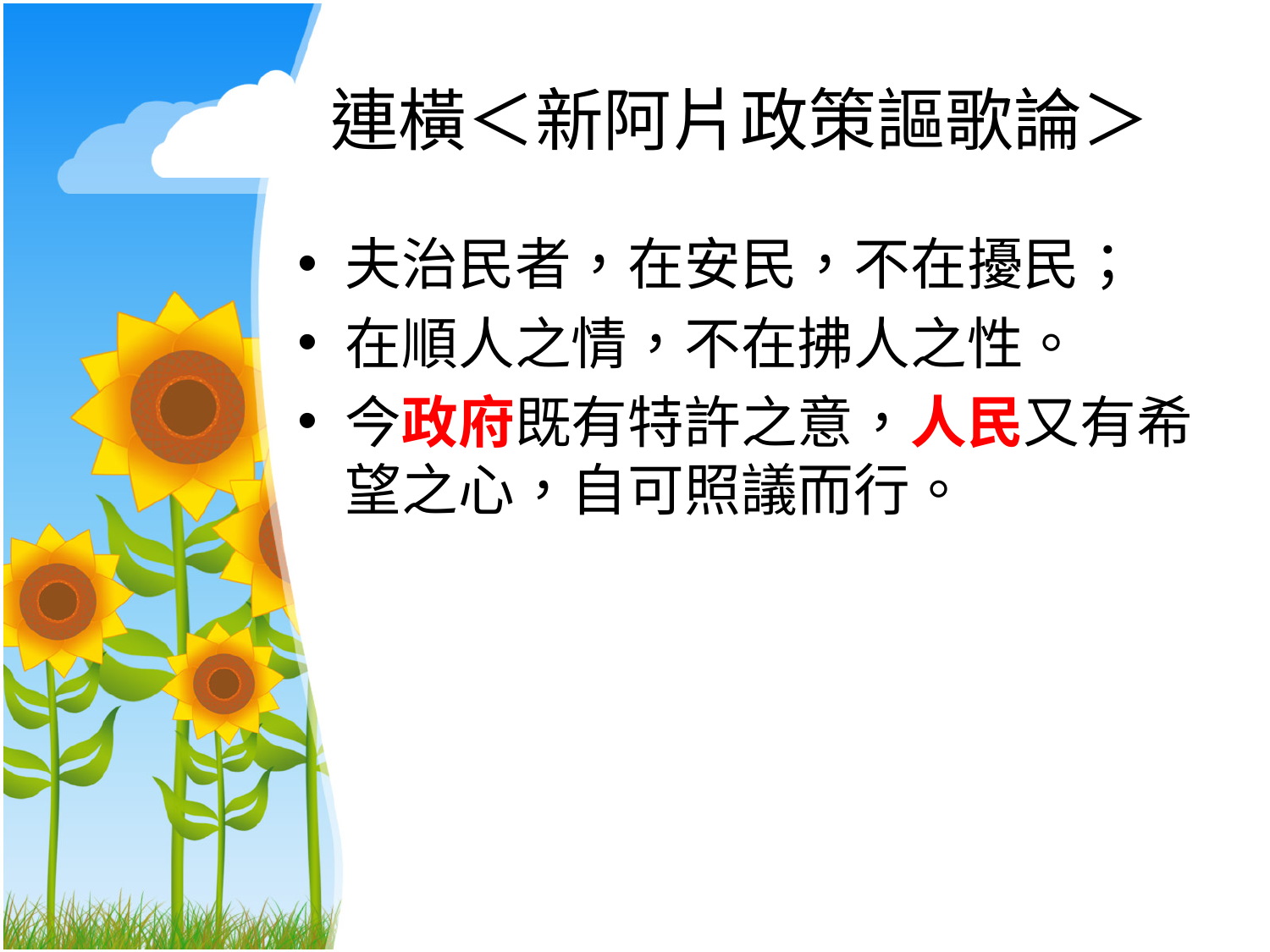

# 連橫＜新阿片政策謳歌論＞
夫治民者，在安民，不在擾民；
在順人之情，不在拂人之性。
今政府既有特許之意，人民又有希望之心，自可照議而行。